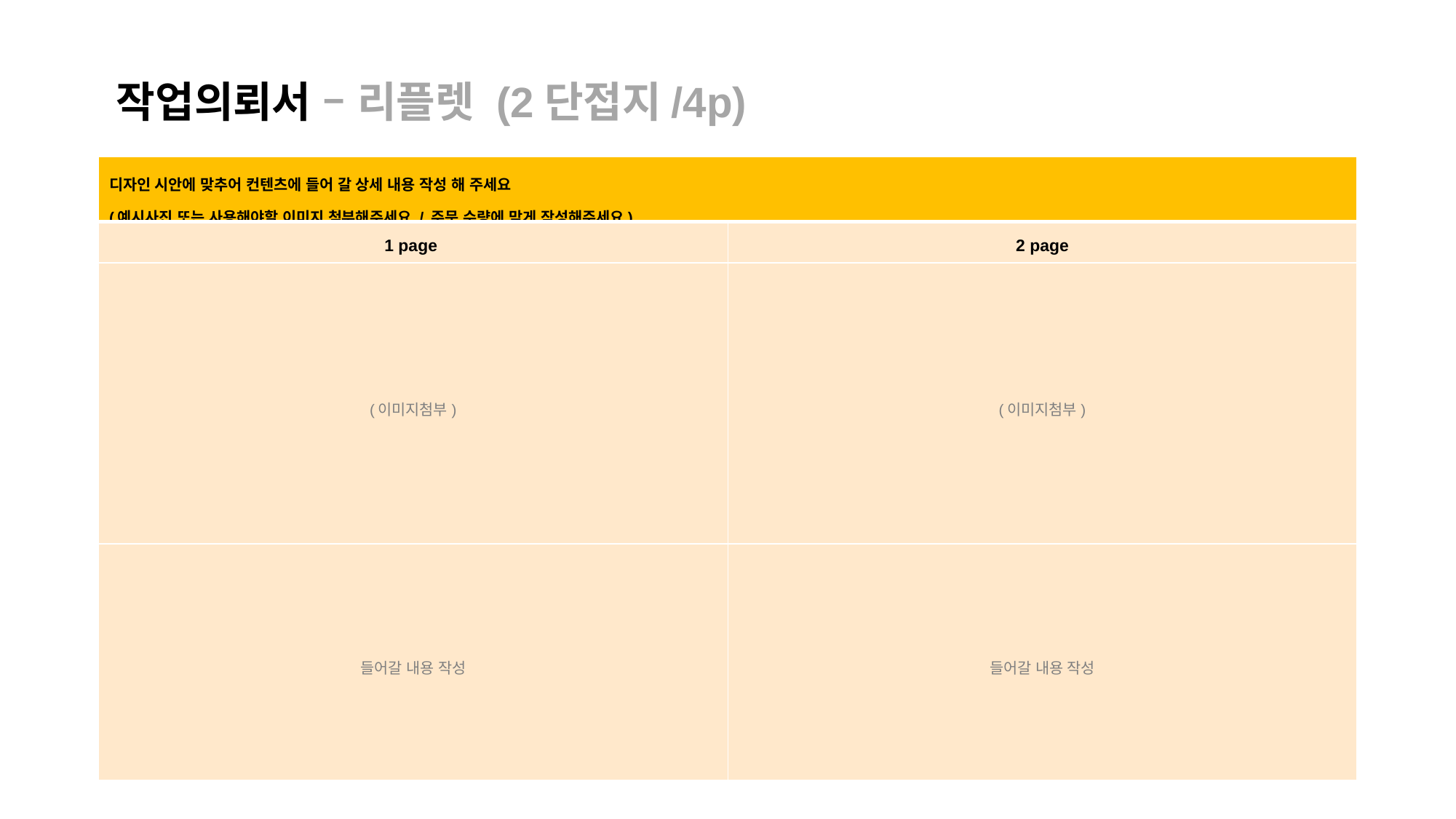

작업의뢰서 – 리플렛 (2단접지/4p)
| 디자인 시안에 맞추어 컨텐츠에 들어 갈 상세 내용 작성 해 주세요 (예시사진 또는 사용해야할 이미지 첨부해주세요 / 주문 수량에 맞게 작성해주세요) |  |
| --- | --- |
| 1 page | 2 page |
| (이미지첨부) | (이미지첨부) |
| 들어갈 내용 작성 | 들어갈 내용 작성 |